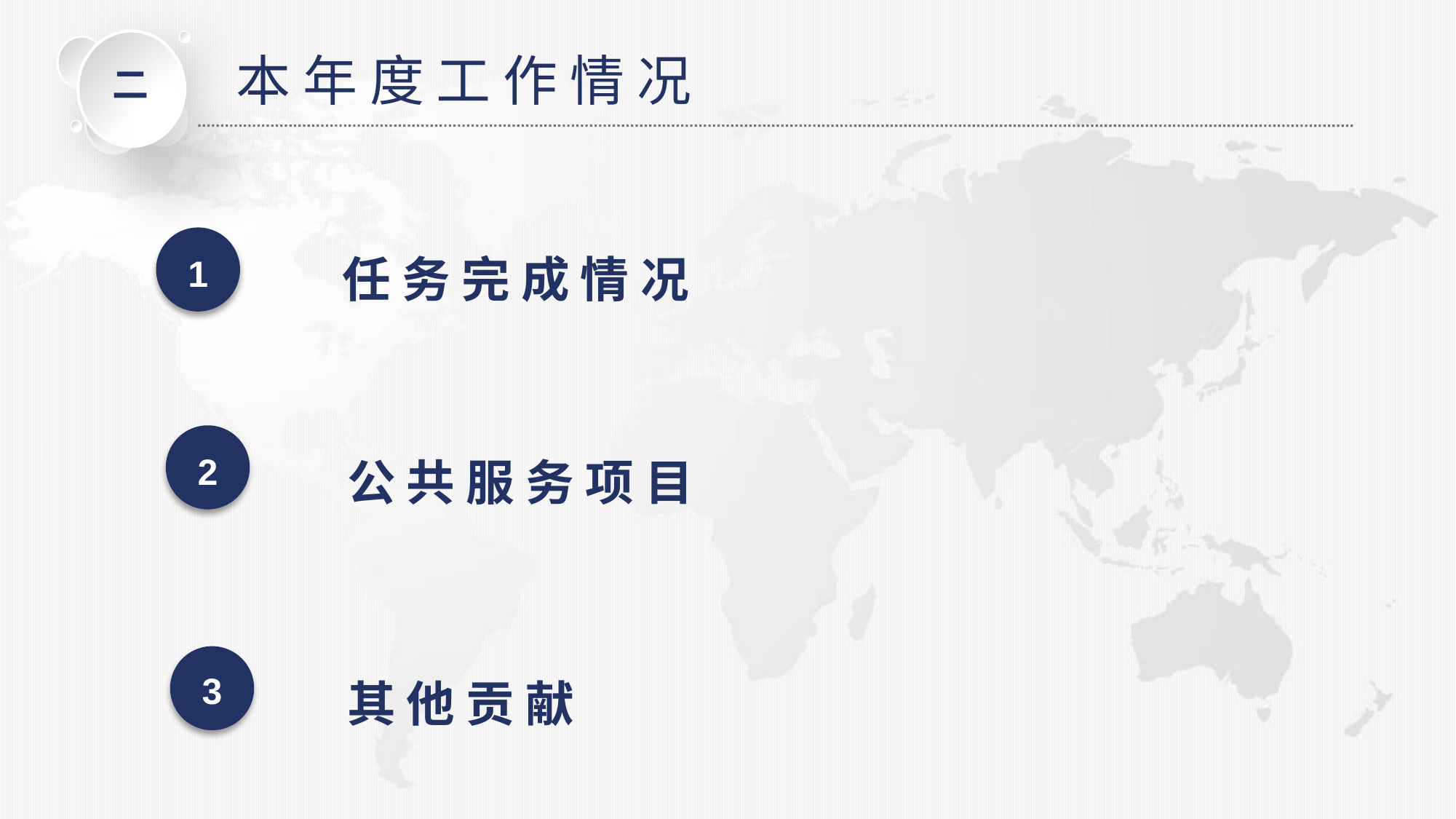

二

本 年 度 工 作 情 况
任 务 完 成 情 况

1
公 共 服 务 项 目

2
其 他 贡 献

3